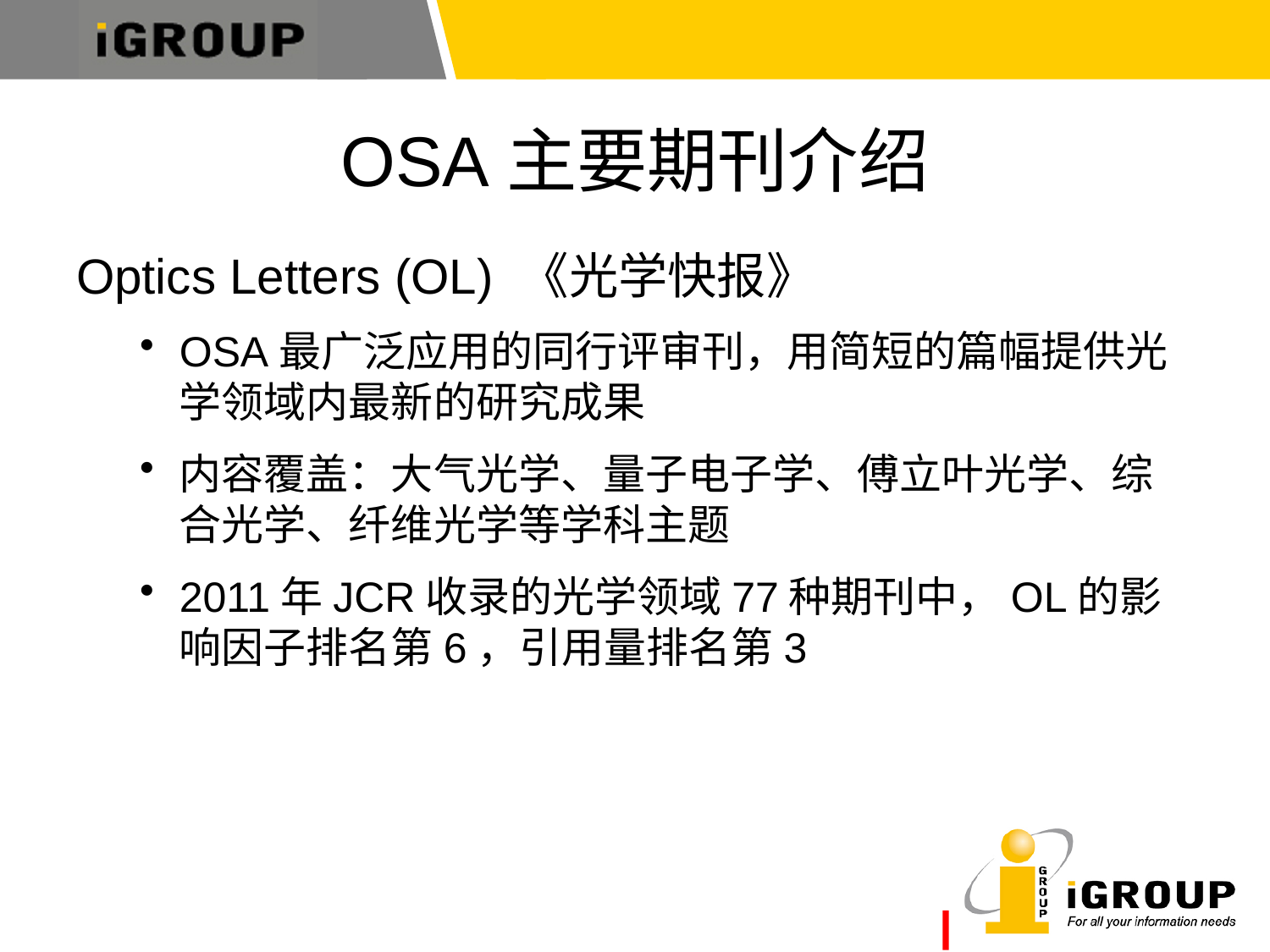

# OSA主要期刊介绍
Optics Letters (OL) 《光学快报》
OSA最广泛应用的同行评审刊，用简短的篇幅提供光学领域内最新的研究成果
内容覆盖：大气光学、量子电子学、傅立叶光学、综合光学、纤维光学等学科主题
2011年JCR收录的光学领域77种期刊中，OL的影响因子排名第6，引用量排名第3